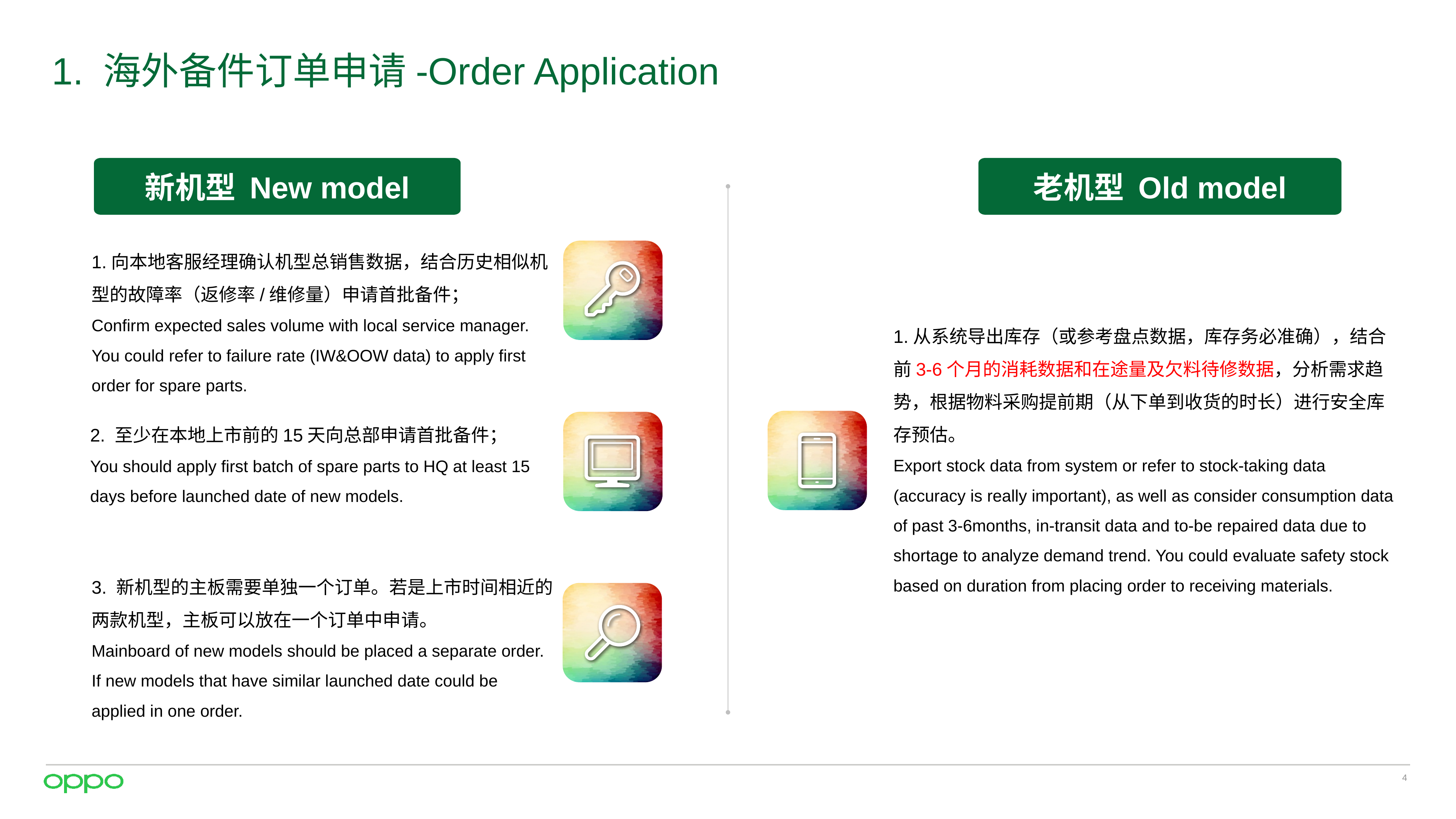

# 1. 海外备件订单申请-Order Application
老机型 Old model
新机型 New model
1.向本地客服经理确认机型总销售数据，结合历史相似机型的故障率（返修率/维修量）申请首批备件；
Confirm expected sales volume with local service manager. You could refer to failure rate (IW&OOW data) to apply first order for spare parts.

1.从系统导出库存（或参考盘点数据，库存务必准确），结合前3-6个月的消耗数据和在途量及欠料待修数据，分析需求趋势，根据物料采购提前期（从下单到收货的时长）进行安全库存预估。
Export stock data from system or refer to stock-taking data (accuracy is really important), as well as consider consumption data of past 3-6months, in-transit data and to-be repaired data due to shortage to analyze demand trend. You could evaluate safety stock based on duration from placing order to receiving materials.
2. 至少在本地上市前的15天向总部申请首批备件；
You should apply first batch of spare parts to HQ at least 15 days before launched date of new models.

3. 新机型的主板需要单独一个订单。若是上市时间相近的两款机型，主板可以放在一个订单中申请。
Mainboard of new models should be placed a separate order. If new models that have similar launched date could be applied in one order.